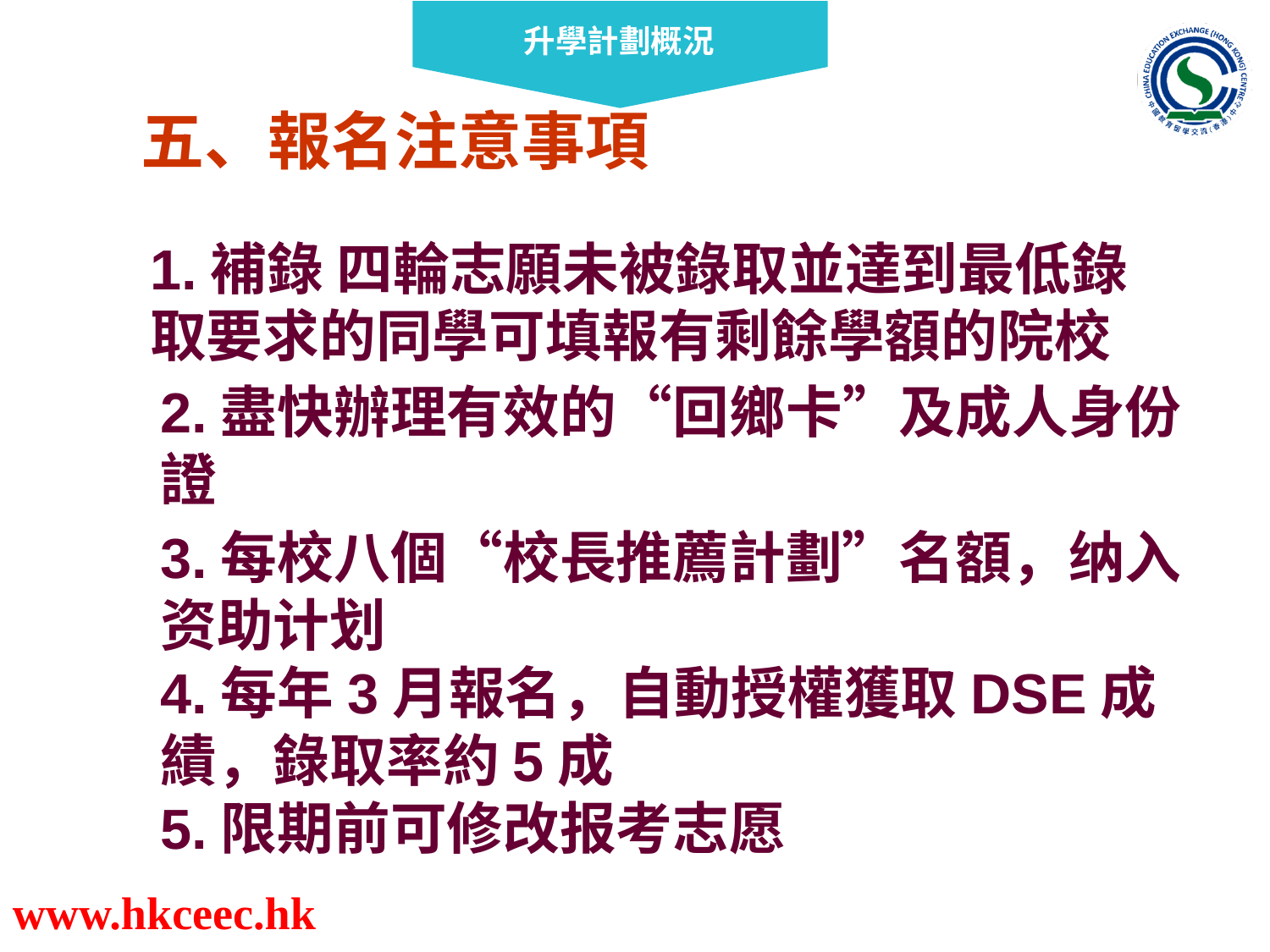

五、報名注意事項
1.補錄 四輪志願未被錄取並達到最低錄取要求的同學可填報有剩餘學額的院校

2.盡快辦理有效的“回鄉卡”及成人身份證
3.每校八個“校長推薦計劃”名額，纳入资助计划
4.每年3月報名，自動授權獲取DSE成績，錄取率約5成
5.限期前可修改报考志愿